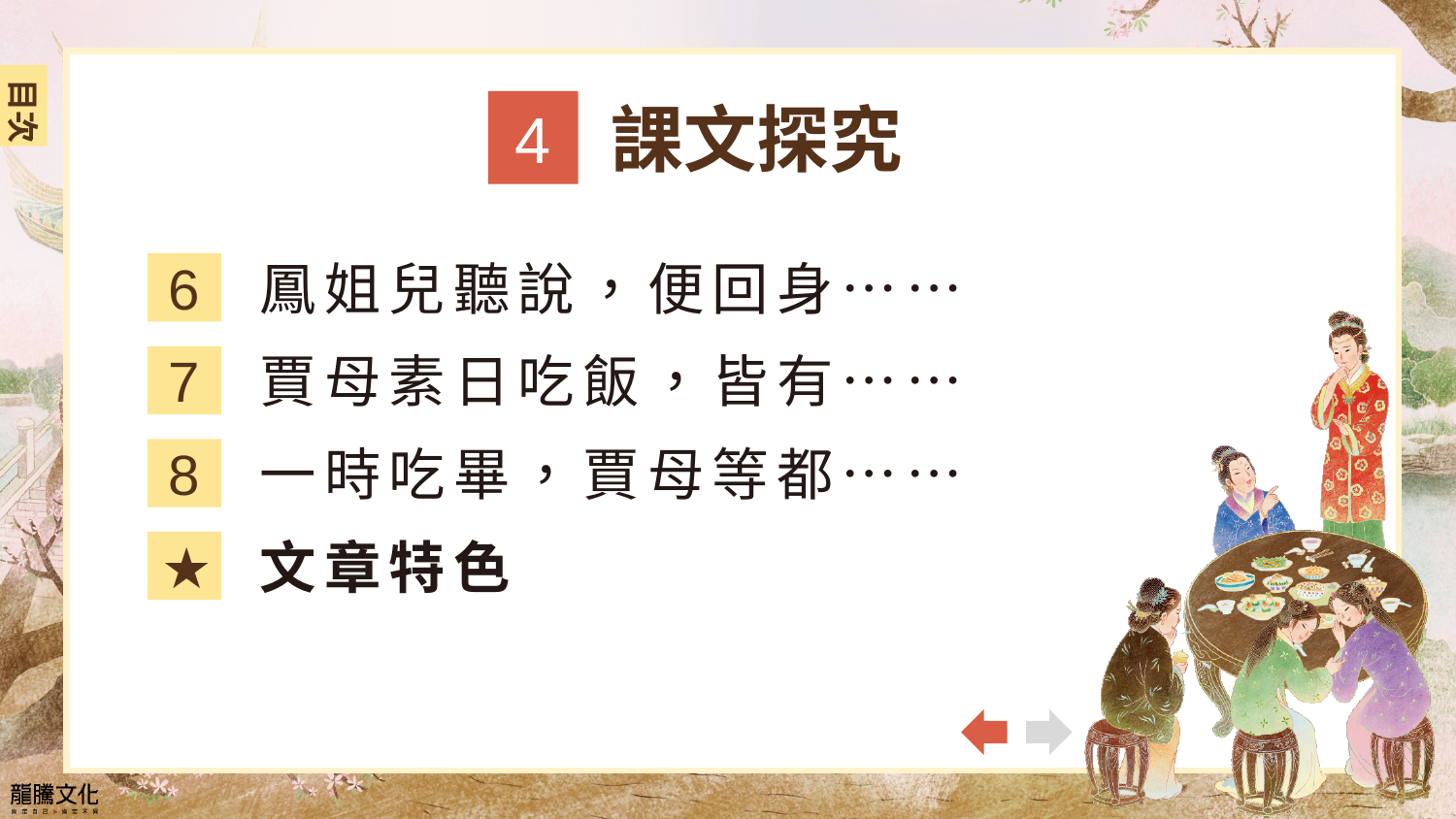

課文探究
4
鳳姐兒聽說，便回身……

6
賈母素日吃飯，皆有……

7
一時吃畢，賈母等都……

8
文章特色

★